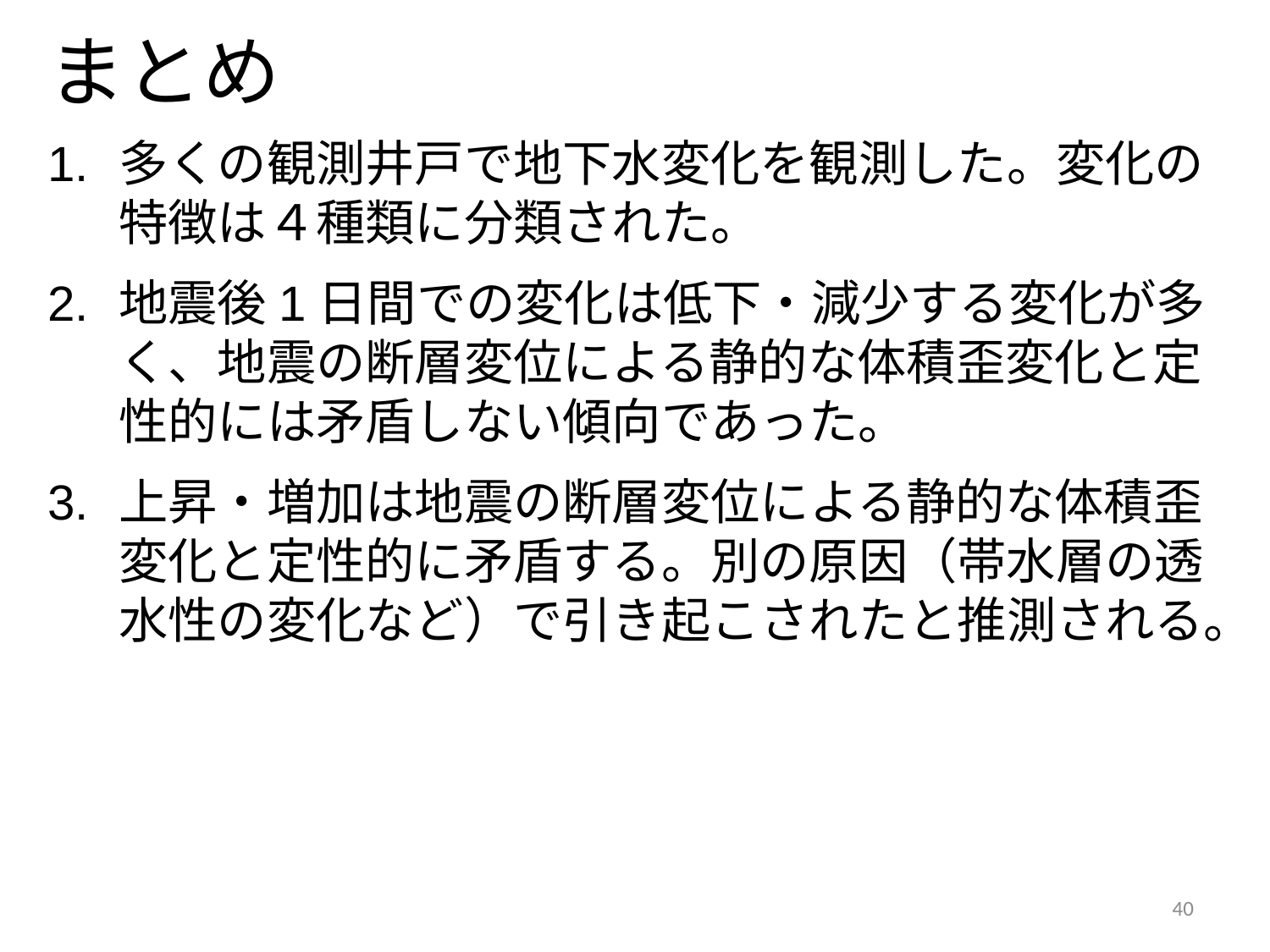

まとめ
多くの観測井戸で地下水変化を観測した。変化の特徴は４種類に分類された。
地震後1日間での変化は低下・減少する変化が多く、地震の断層変位による静的な体積歪変化と定性的には矛盾しない傾向であった。
上昇・増加は地震の断層変位による静的な体積歪変化と定性的に矛盾する。別の原因（帯水層の透水性の変化など）で引き起こされたと推測される。
40